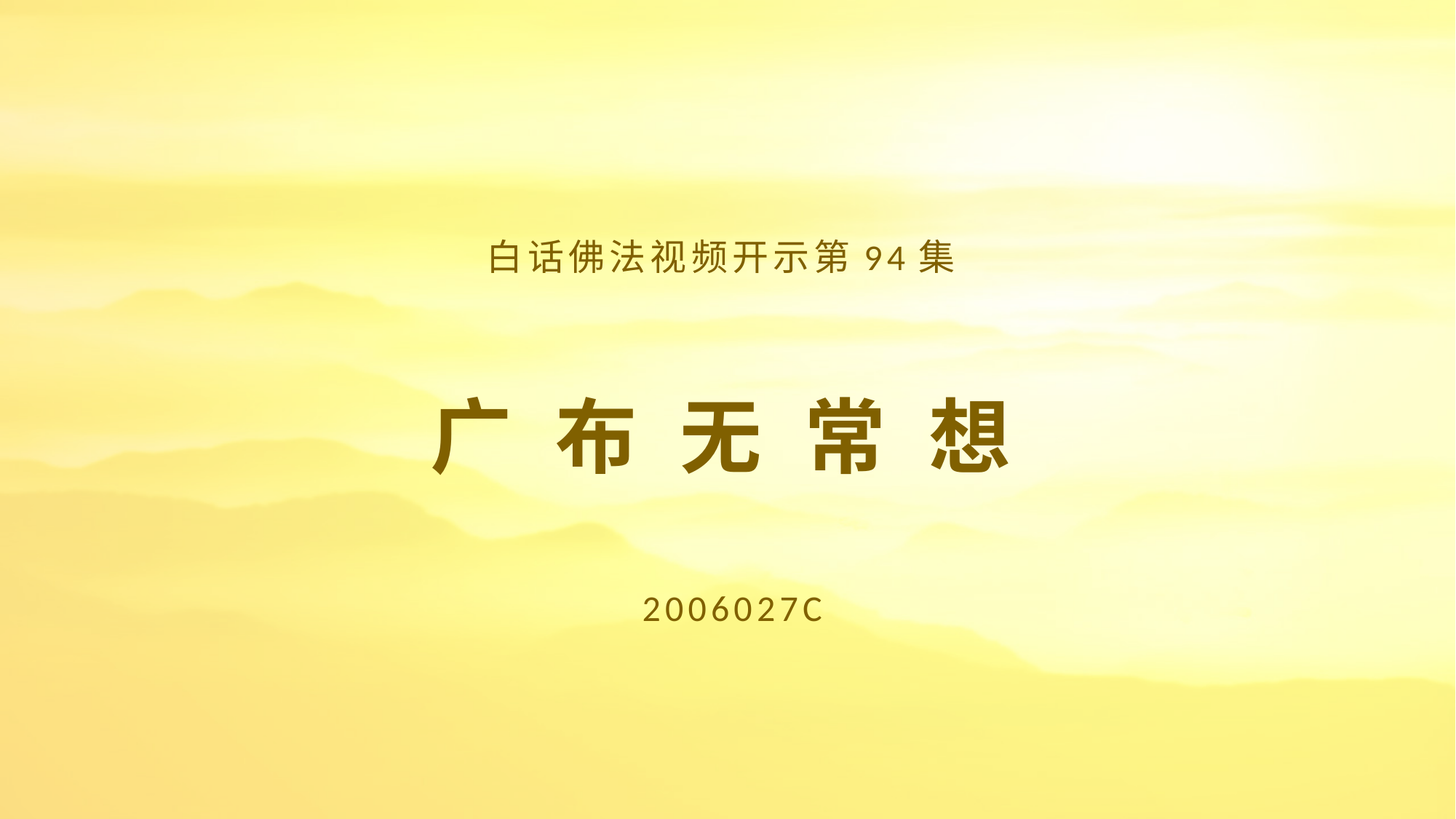

白话佛法视频开示第94集
# 广 布 无 常 想
2006027C